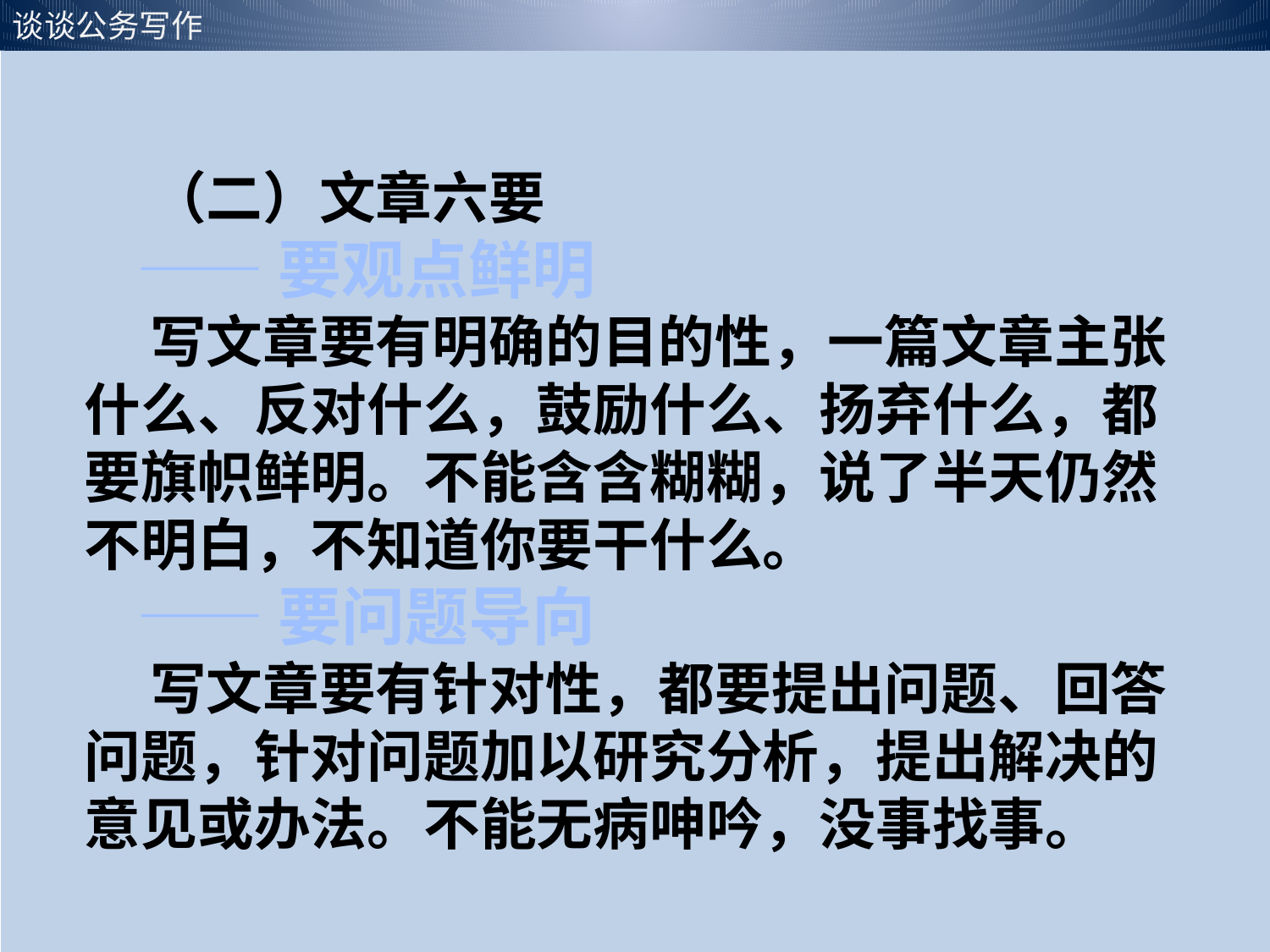

（二）文章六要
    ——要观点鲜明
    写文章要有明确的目的性，一篇文章主张什么、反对什么，鼓励什么、扬弃什么，都要旗帜鲜明。不能含含糊糊，说了半天仍然不明白，不知道你要干什么。
    ——要问题导向
    写文章要有针对性，都要提出问题、回答问题，针对问题加以研究分析，提出解决的意见或办法。不能无病呻吟，没事找事。